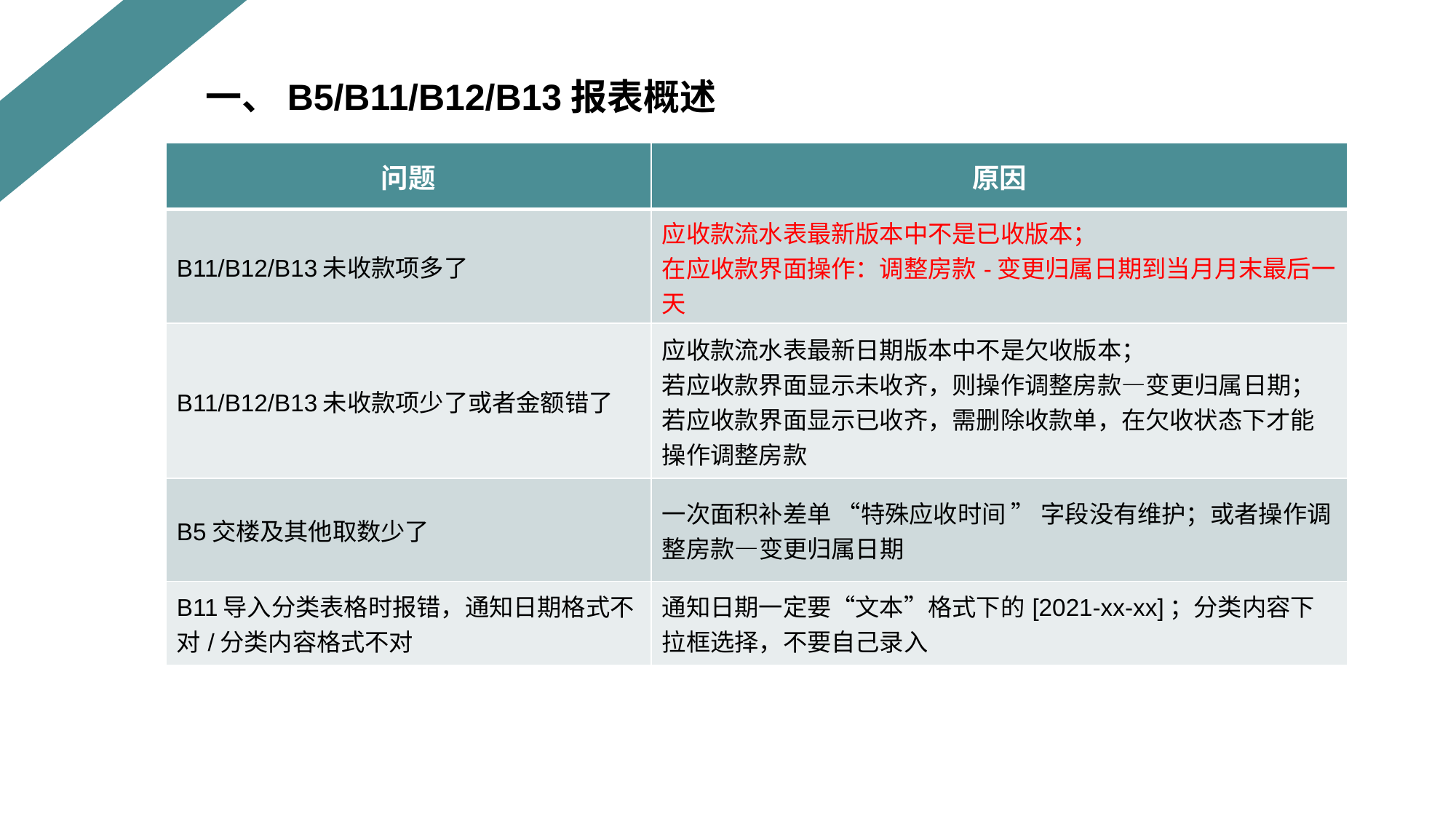

一、B5/B11/B12/B13报表概述
| 问题 | 原因 |
| --- | --- |
| B11/B12/B13未收款项多了 | 应收款流水表最新版本中不是已收版本； 在应收款界面操作：调整房款-变更归属日期到当月月末最后一天 |
| B11/B12/B13未收款项少了或者金额错了 | 应收款流水表最新日期版本中不是欠收版本； 若应收款界面显示未收齐，则操作调整房款—变更归属日期；若应收款界面显示已收齐，需删除收款单，在欠收状态下才能操作调整房款 |
| B5交楼及其他取数少了 | 一次面积补差单 “特殊应收时间 ” 字段没有维护；或者操作调整房款—变更归属日期 |
| B11导入分类表格时报错，通知日期格式不对/分类内容格式不对 | 通知日期一定要“文本”格式下的[2021-xx-xx]；分类内容下拉框选择，不要自己录入 |